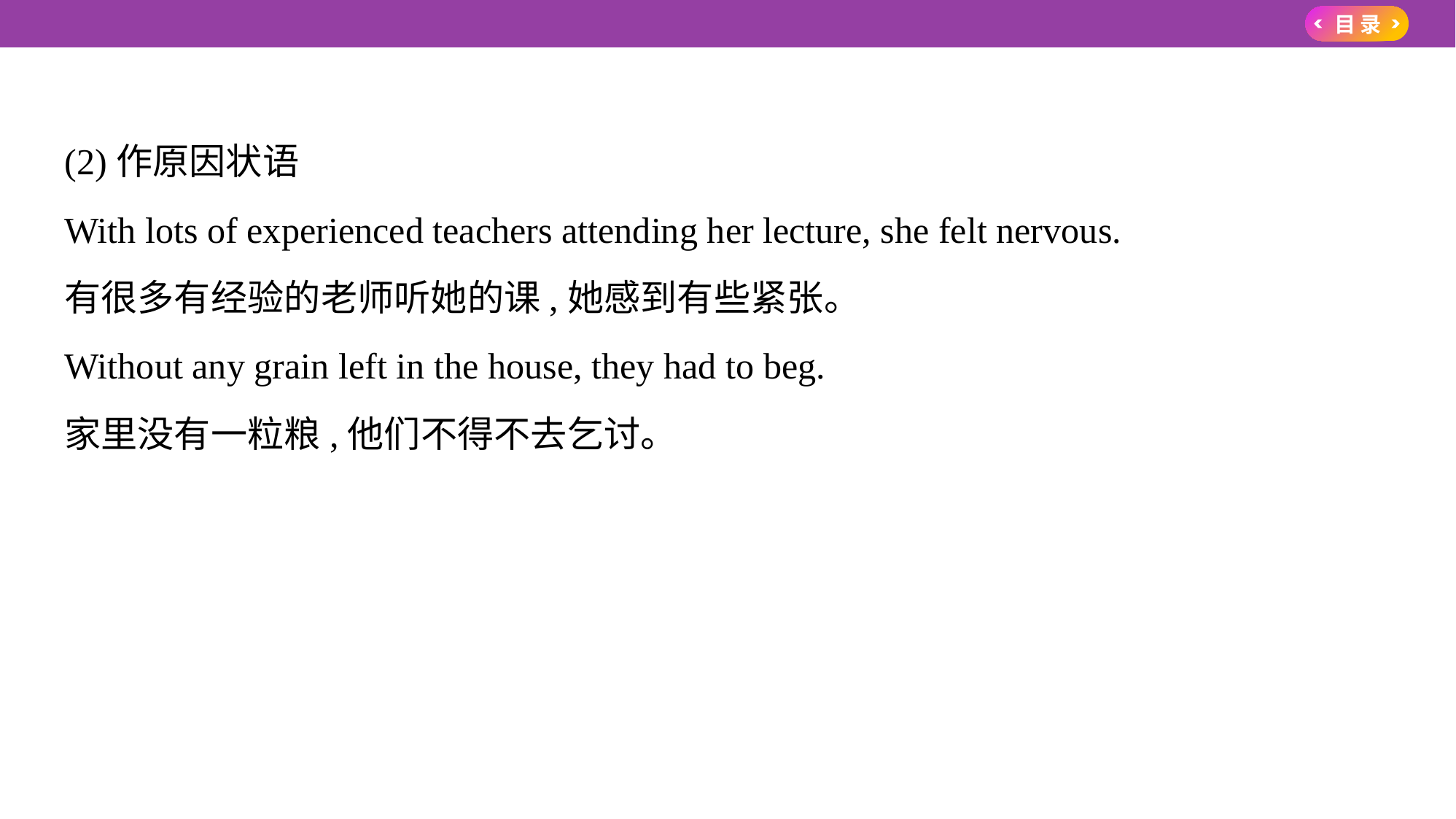

(2)作原因状语
With lots of experienced teachers attending her lecture, she felt nervous.
有很多有经验的老师听她的课,她感到有些紧张。
Without any grain left in the house, they had to beg.
家里没有一粒粮,他们不得不去乞讨。